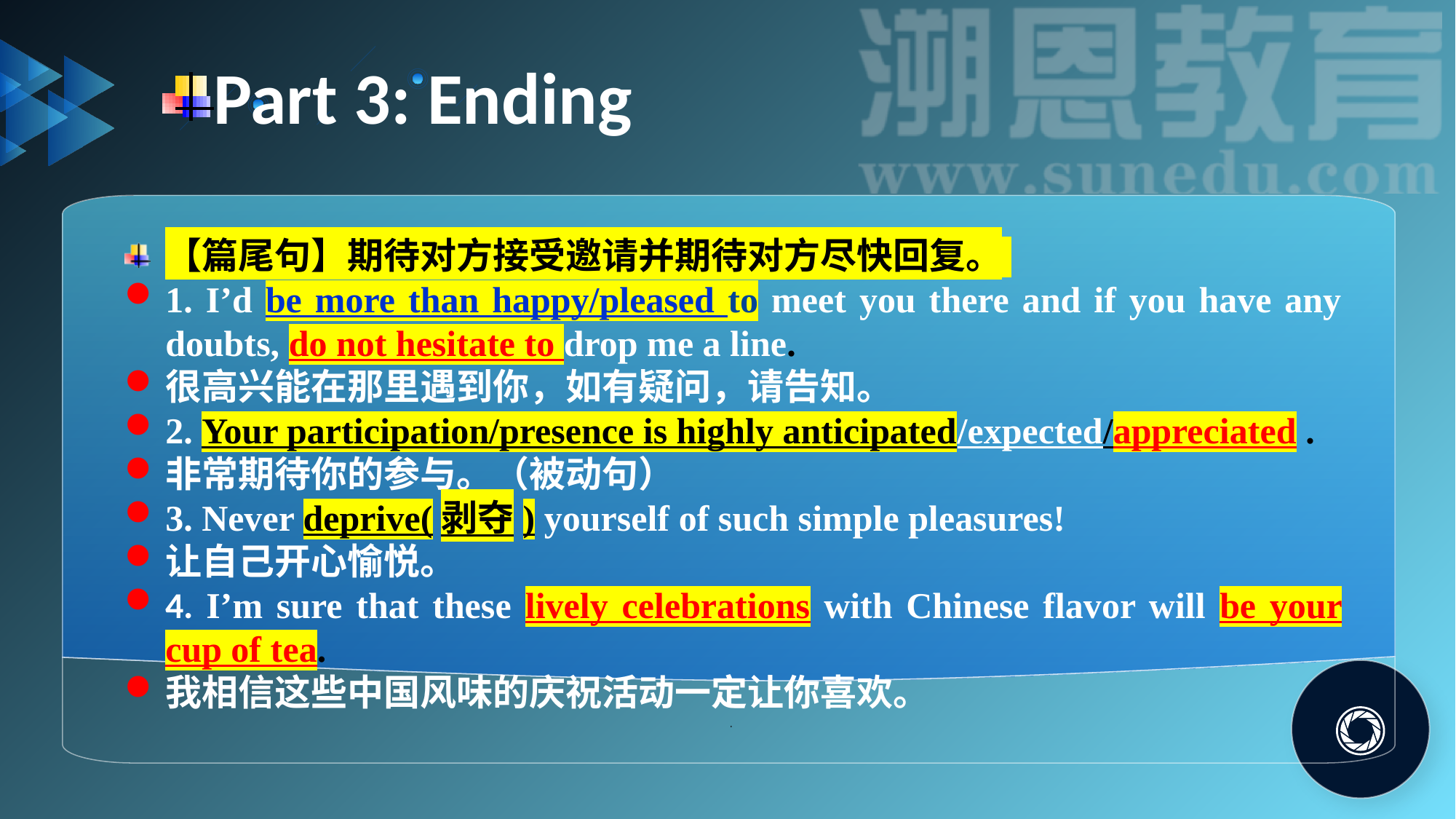

Part 3: Ending

【篇尾句】期待对方接受邀请并期待对方尽快回复。
1. I’d be more than happy/pleased to meet you there and if you have any doubts, do not hesitate to drop me a line.
很高兴能在那里遇到你，如有疑问，请告知。
2. Your participation/presence is highly anticipated/expected/appreciated .
非常期待你的参与。（被动句）
3. Never deprive(剥夺) yourself of such simple pleasures!
让自己开心愉悦。
4. I’m sure that these lively celebrations with Chinese flavor will be your cup of tea.
我相信这些中国风味的庆祝活动一定让你喜欢。
.